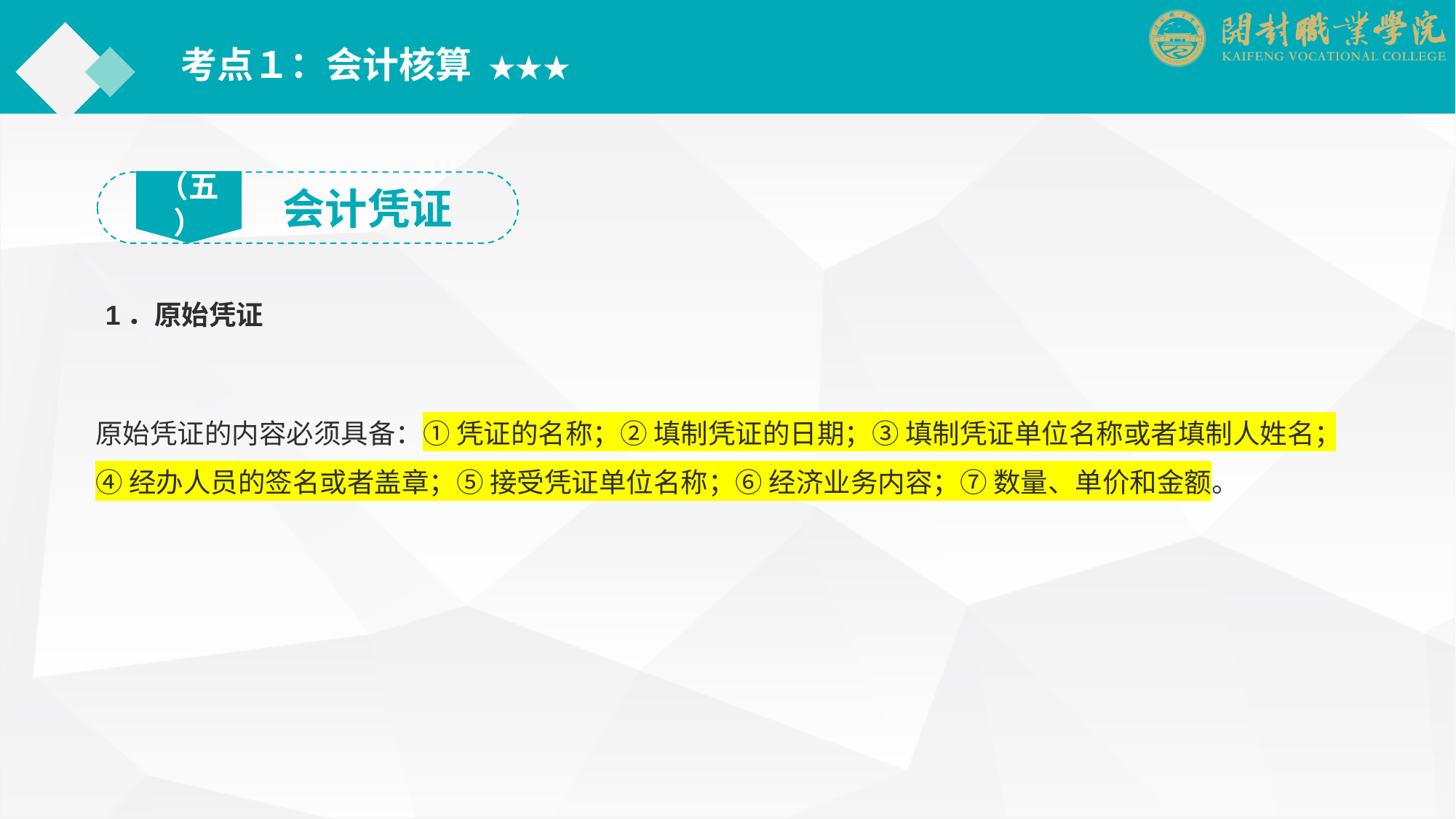

考点１：会计核算  ★★★
（五）

会计凭证
1．原始凭证

原始凭证的内容必须具备：① 凭证的名称；② 填制凭证的日期；③ 填制凭证单位名称或者填制人姓名；④ 经办人员的签名或者盖章；⑤ 接受凭证单位名称；⑥ 经济业务内容；⑦ 数量、单价和金额。